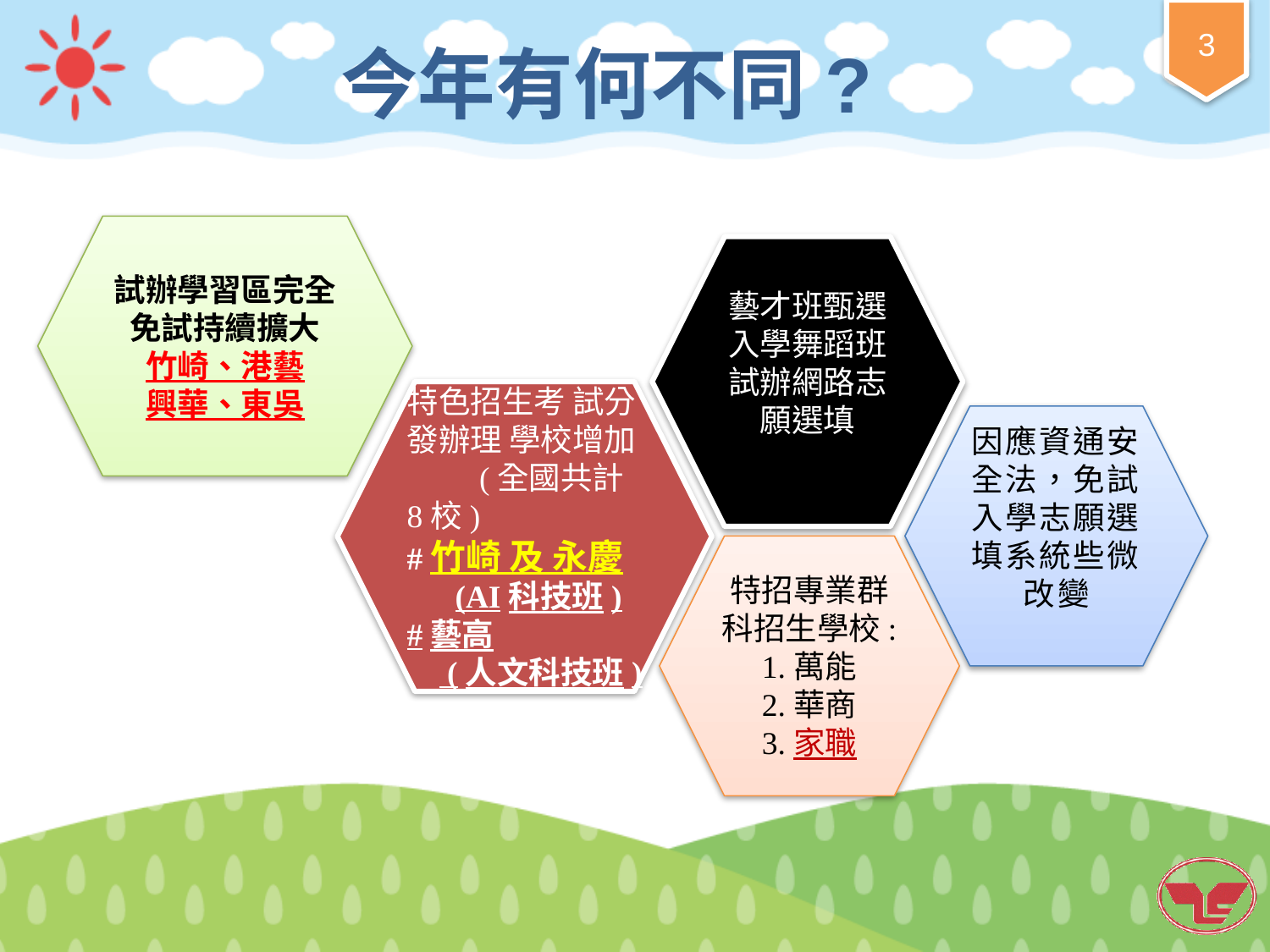

# 今年有何不同?
試辦學習區完全免試持續擴大
竹崎、港藝
興華、東吳
藝才班甄選 入學舞蹈班 試辦網路志 願選填

特色招生考 試分發辦理 學校增加          (全國共計8校)
#竹崎 及 永慶
      (AI科技班)
#藝高
     (人文科技班)
因應資通安 全法，免試 入學志願選 填系統些微 改變

特招專業群科招生學校:
1.萬能
2.華商
3.家職